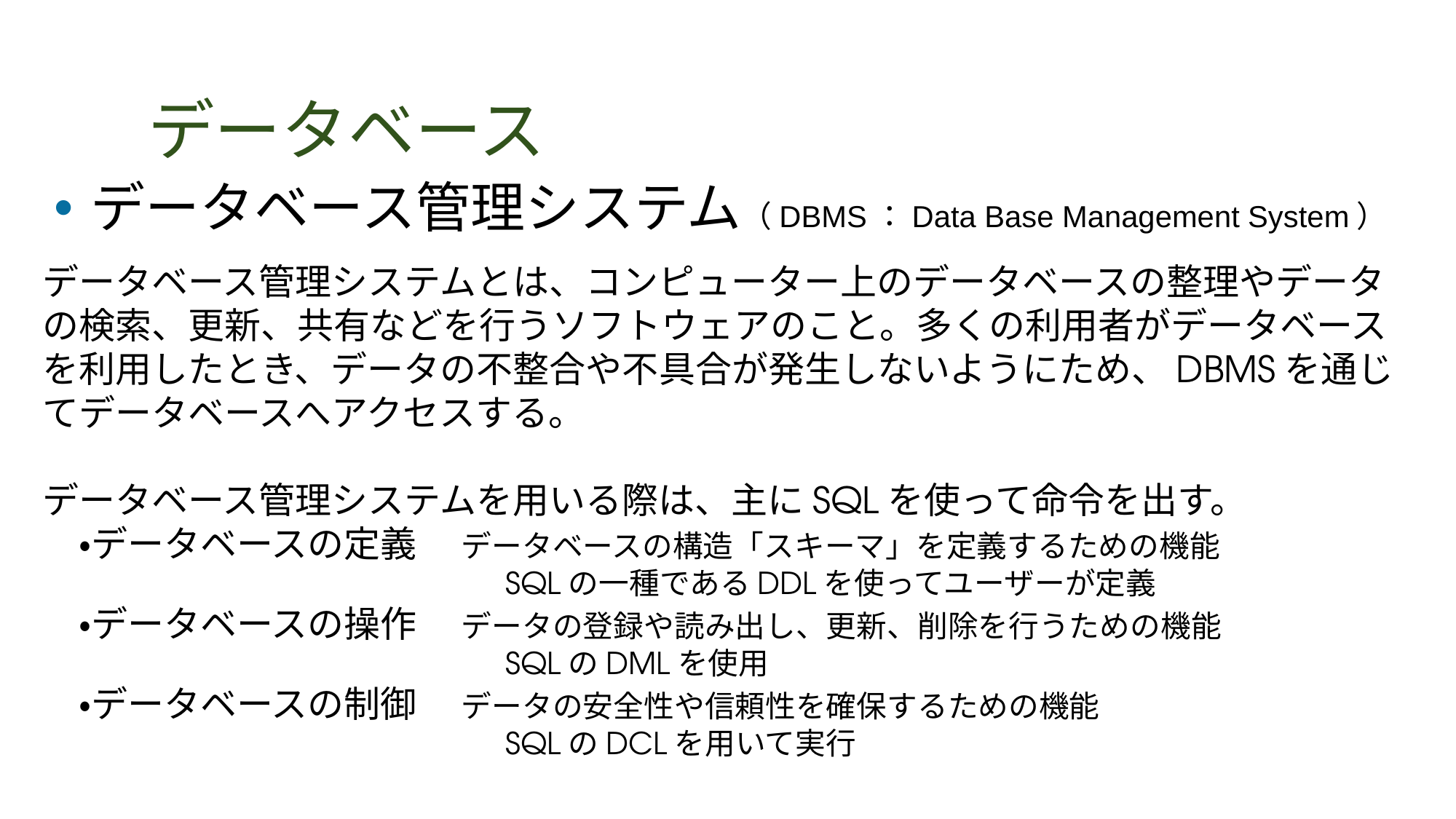

# データベース
データベース管理システム（DBMS：Data Base Management System）

データベース管理システムとは、コンピューター上のデータベースの整理やデータの検索、更新、共有などを行うソフトウェアのこと。多くの利用者がデータベースを利用したとき、データの不整合や不具合が発生しないようにため、DBMSを通じてデータベースへアクセスする。

データベース管理システムを用いる際は、主にSQLを使って命令を出す。
　・データベースの定義　 データベースの構造「スキーマ」を定義するための機能
　　　　　　　　　　　　　　　SQLの一種であるDDLを使ってユーザーが定義
　・データベースの操作　 データの登録や読み出し、更新、削除を行うための機能
　　　　　　　　　　　　　　　SQLのDMLを使用
　・データベースの制御　 データの安全性や信頼性を確保するための機能
　　　　　　　　　　　　　　　SQLのDCLを用いて実行